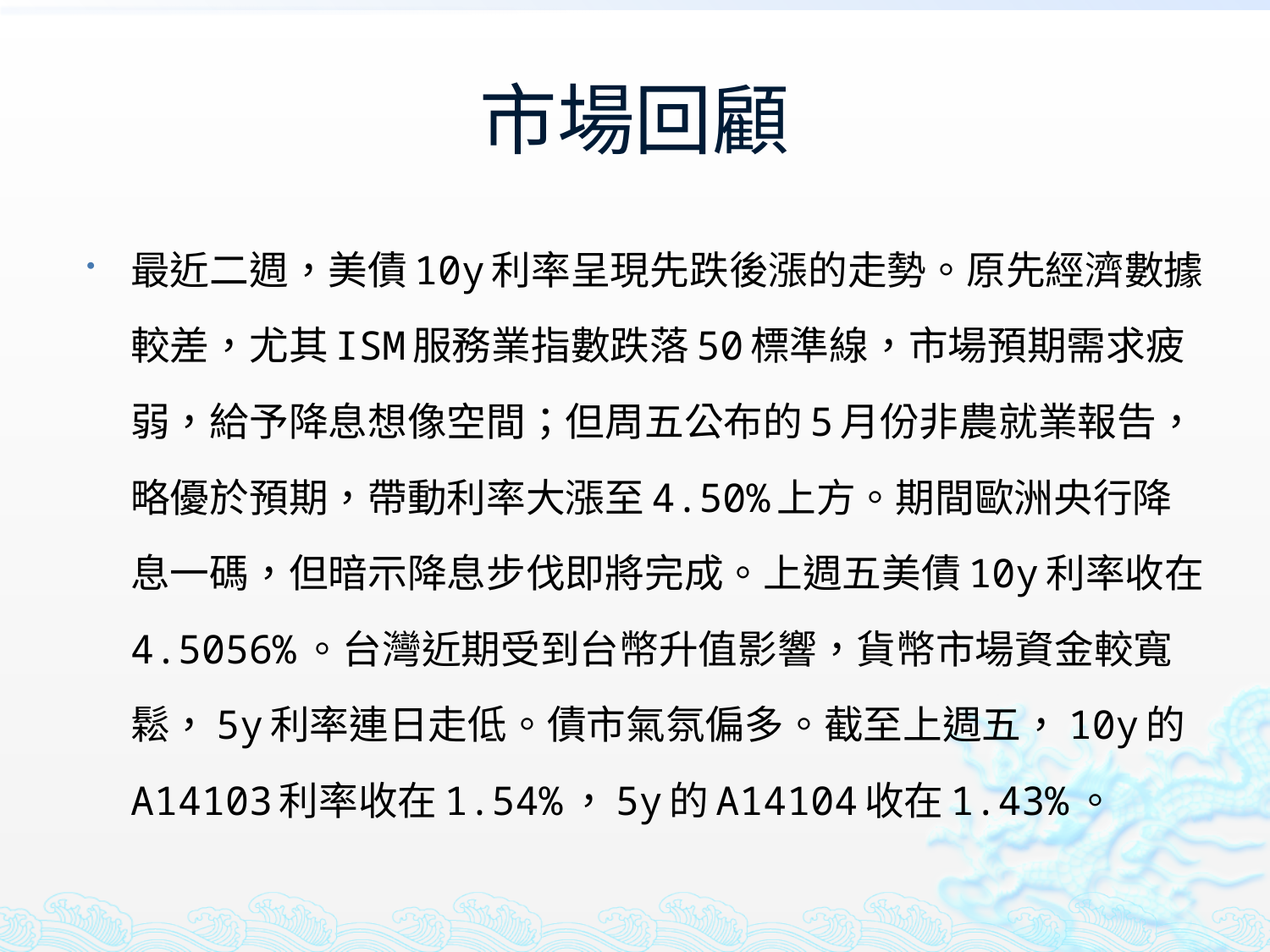

# 市場回顧
最近二週，美債10y利率呈現先跌後漲的走勢。原先經濟數據較差，尤其ISM服務業指數跌落50標準線，市場預期需求疲弱，給予降息想像空間；但周五公布的5月份非農就業報告，略優於預期，帶動利率大漲至4.50%上方。期間歐洲央行降息一碼，但暗示降息步伐即將完成。上週五美債10y利率收在4.5056%。台灣近期受到台幣升值影響，貨幣市場資金較寬鬆，5y利率連日走低。債市氣氛偏多。截至上週五，10y的A14103利率收在1.54%，5y的A14104收在1.43%。